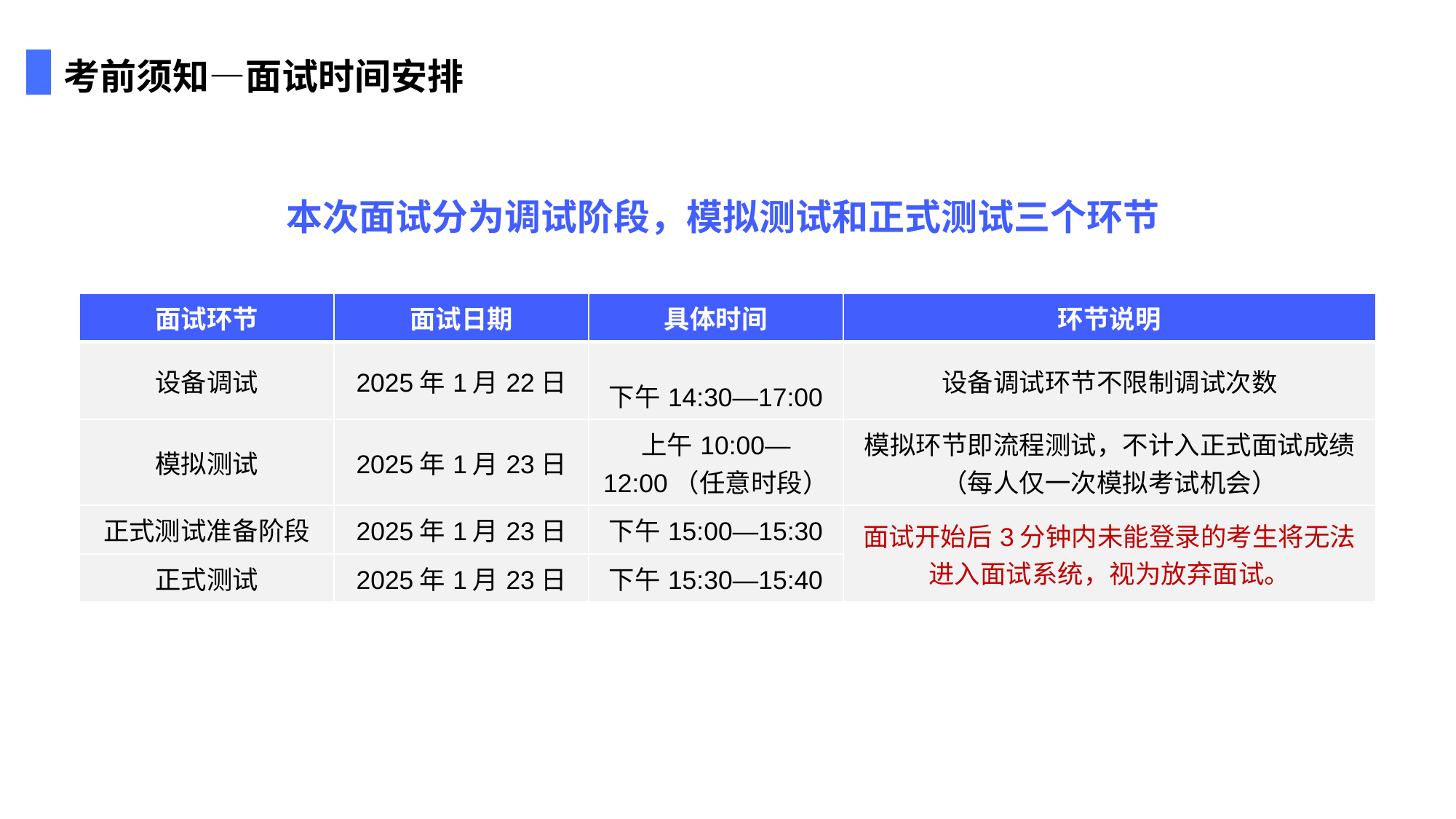

考前须知—面试时间安排
本次面试分为调试阶段，模拟测试和正式测试三个环节
| 面试环节 | 面试日期 | 具体时间 | 环节说明 |
| --- | --- | --- | --- |
| 设备调试 | 2025年1月22日 | 下午14:30—17:00 | 设备调试环节不限制调试次数 |
| 模拟测试 | 2025年1月23日 | 上午10:00—12:00（任意时段） | 模拟环节即流程测试，不计入正式面试成绩（每人仅一次模拟考试机会） |
| 正式测试准备阶段 | 2025年1月23日 | 下午15:00—15:30 | 面试开始后3分钟内未能登录的考生将无法进入面试系统，视为放弃面试。 |
| 正式测试 | 2025年1月23日 | 下午15:30—15:40 |  |